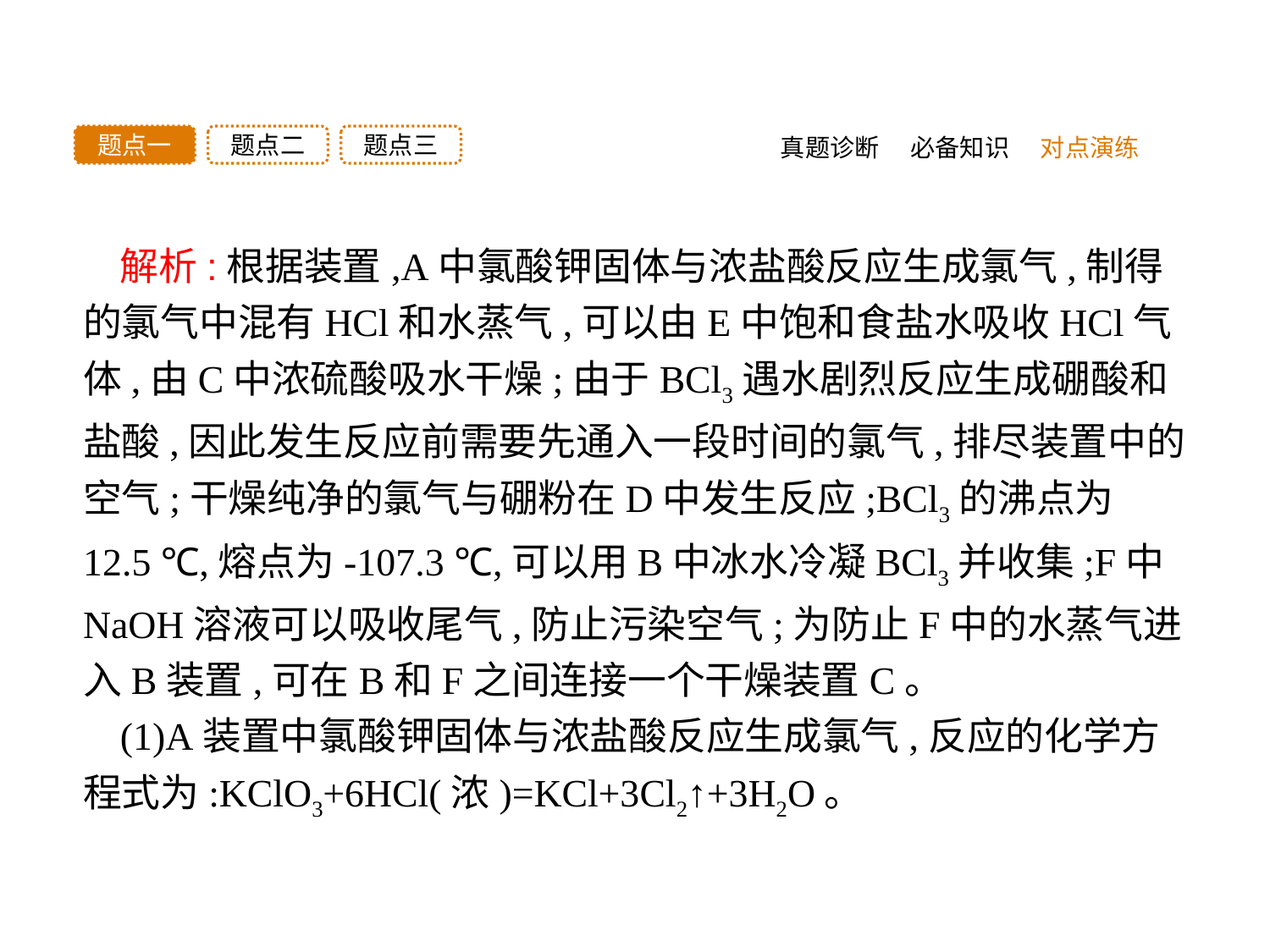

题点三
题点二
题点一
真题诊断
必备知识
对点演练
解析:根据装置,A中氯酸钾固体与浓盐酸反应生成氯气,制得的氯气中混有HCl和水蒸气,可以由E中饱和食盐水吸收HCl气体,由C中浓硫酸吸水干燥;由于BCl3遇水剧烈反应生成硼酸和盐酸,因此发生反应前需要先通入一段时间的氯气,排尽装置中的空气;干燥纯净的氯气与硼粉在D中发生反应;BCl3的沸点为12.5 ℃,熔点为-107.3 ℃,可以用B中冰水冷凝BCl3并收集;F中NaOH溶液可以吸收尾气,防止污染空气;为防止F中的水蒸气进入B装置,可在B和F之间连接一个干燥装置C。
(1)A装置中氯酸钾固体与浓盐酸反应生成氯气,反应的化学方程式为:KClO3+6HCl(浓)=KCl+3Cl2↑+3H2O。